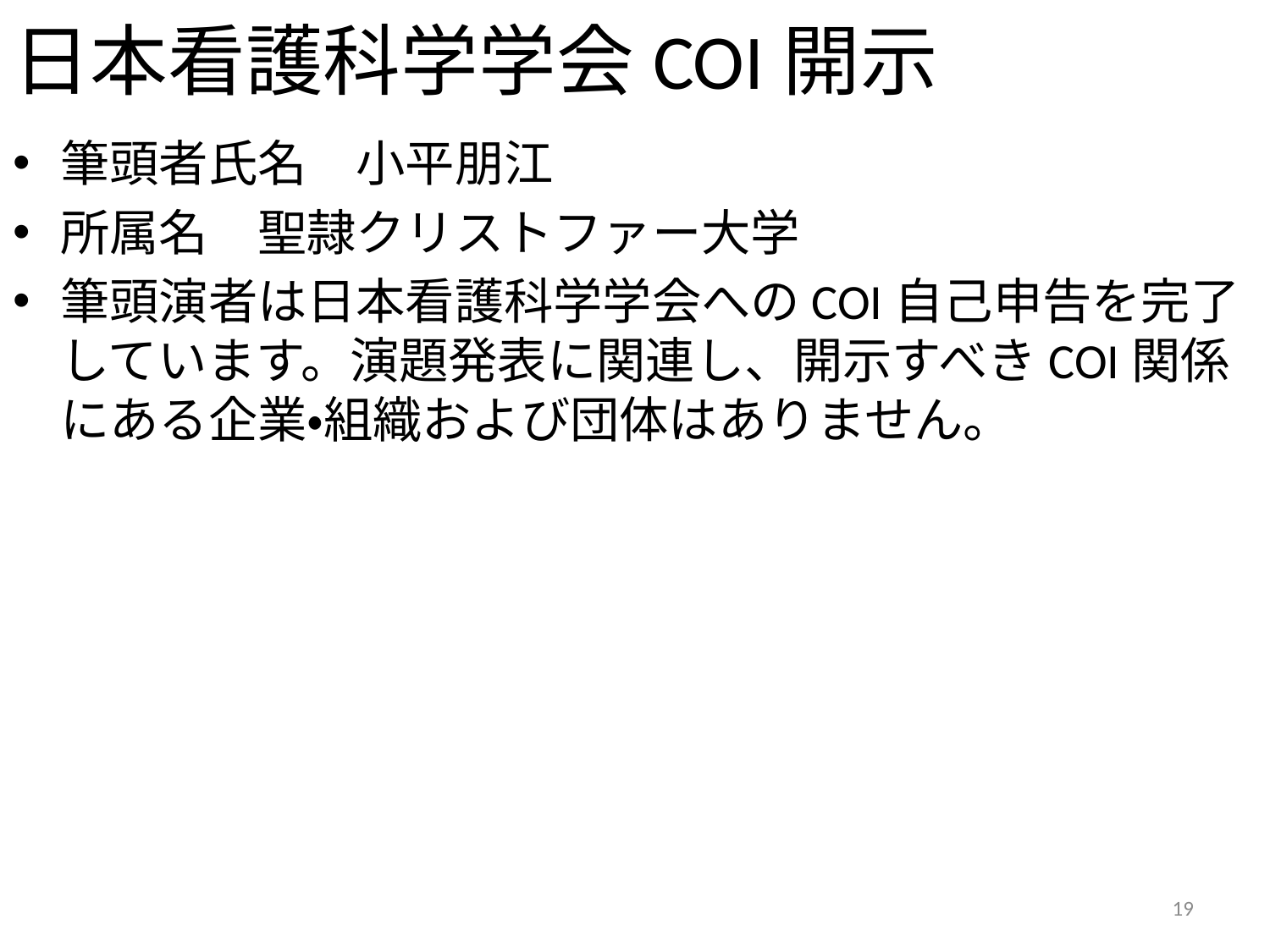

# 日本看護科学学会COI開示
筆頭者氏名　小平朋江
所属名　聖隷クリストファー大学
筆頭演者は日本看護科学学会へのCOI自己申告を完了しています。演題発表に関連し、開示すべきCOI関係にある企業・組織および団体はありません。
19